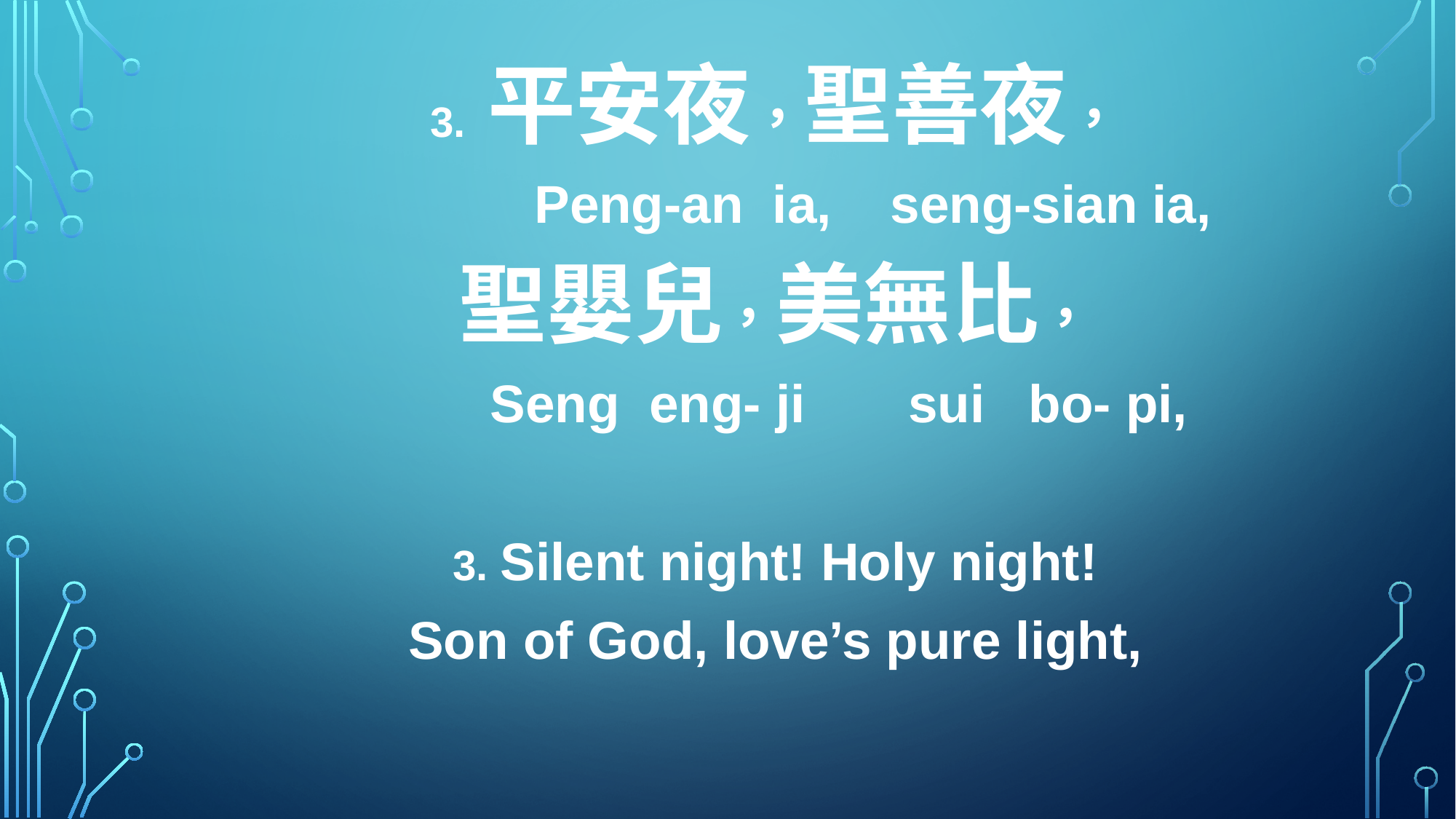

3. 平安夜，聖善夜，
                   Peng-an  ia,    seng-sian ia,
聖嬰兒，美無比，
                Seng  eng- ji       sui   bo- pi,

3. Silent night! Holy night!
Son of God, love’s pure light,